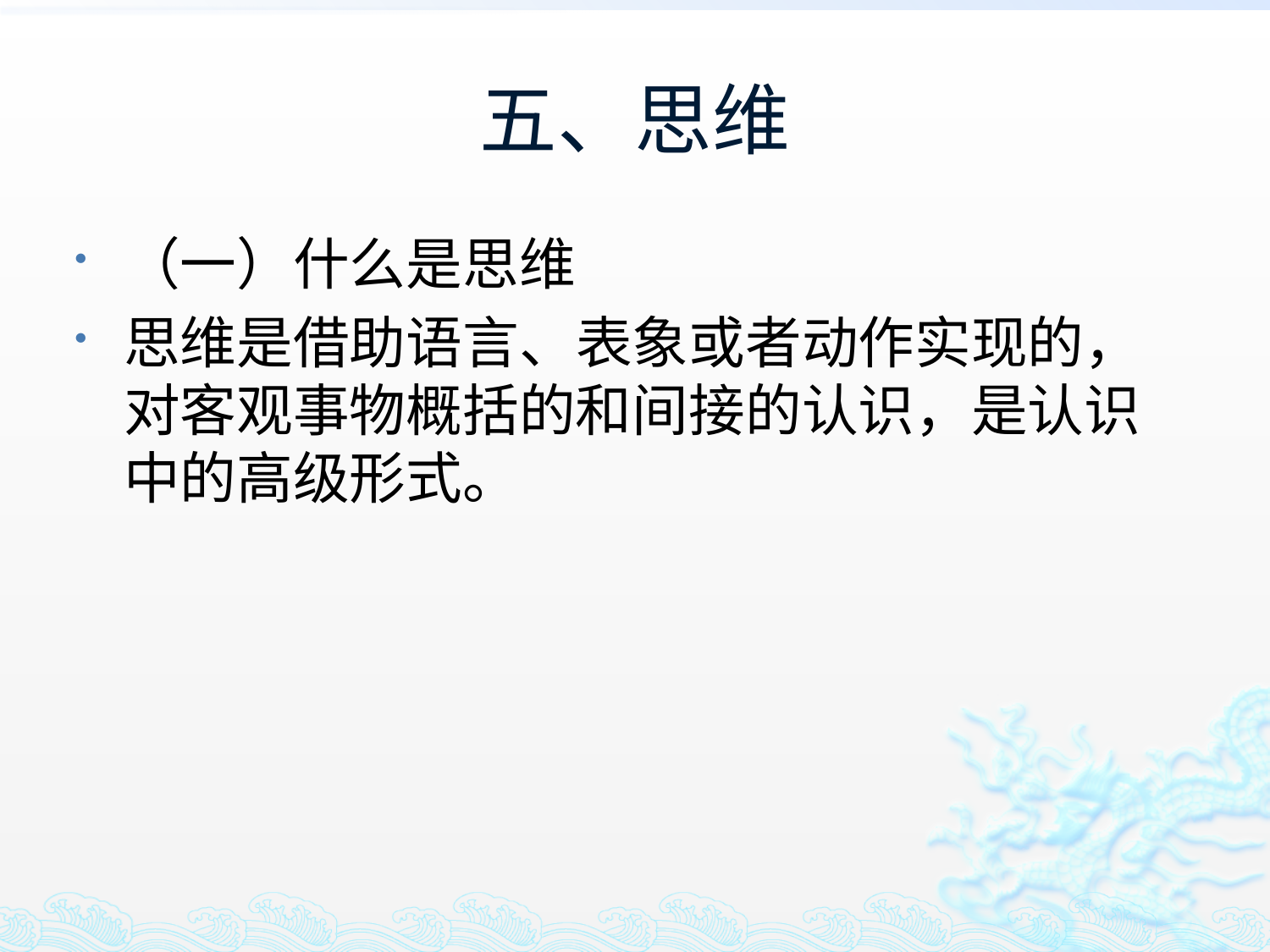

# 五、思维
（一）什么是思维
思维是借助语言、表象或者动作实现的，对客观事物概括的和间接的认识，是认识中的高级形式。